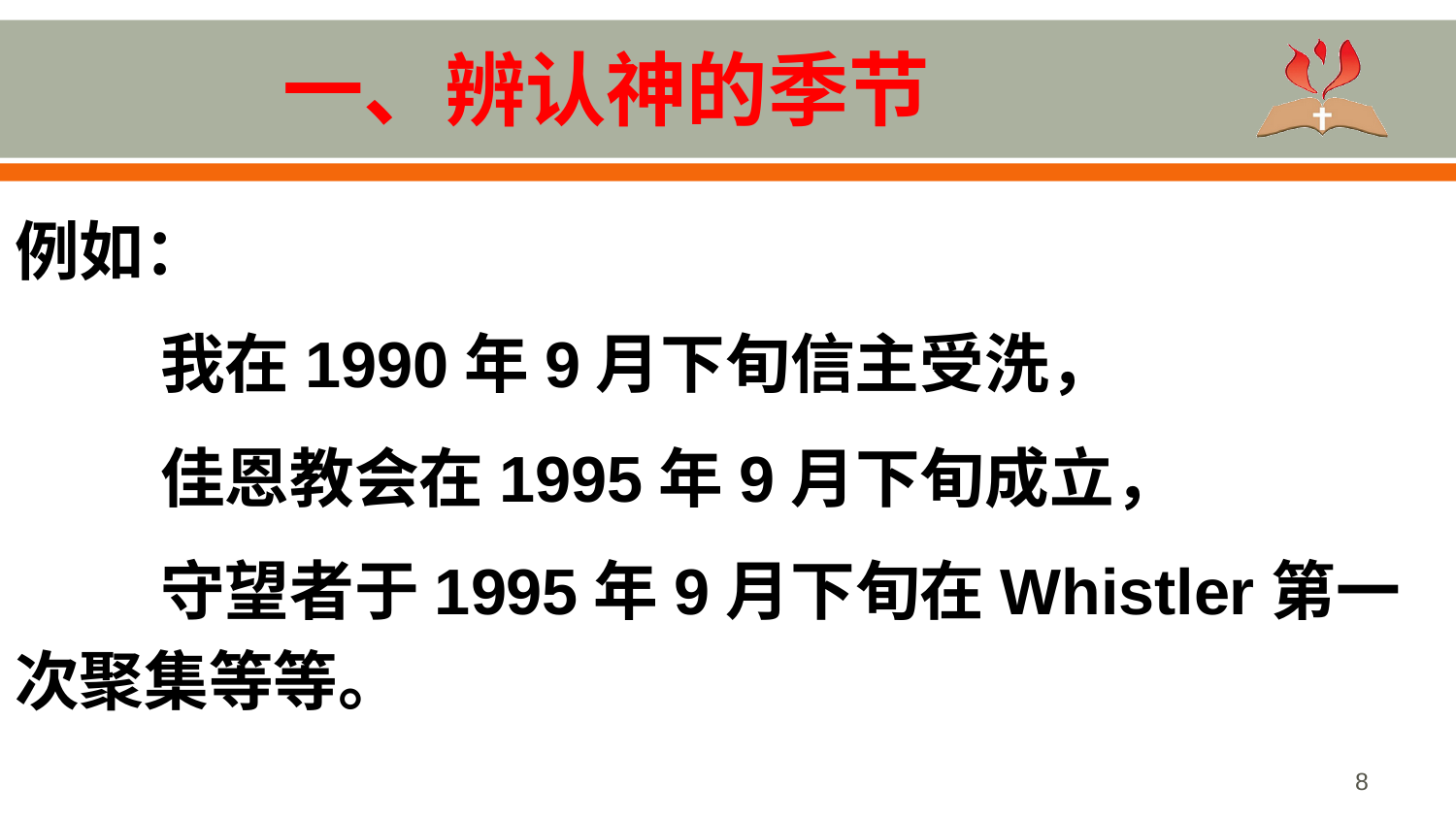

# 一、辨认神的季节
例如：
	我在1990年9月下旬信主受洗，
	佳恩教会在1995年9月下旬成立，
	守望者于1995年9月下旬在Whistler第一次聚集等等。

8